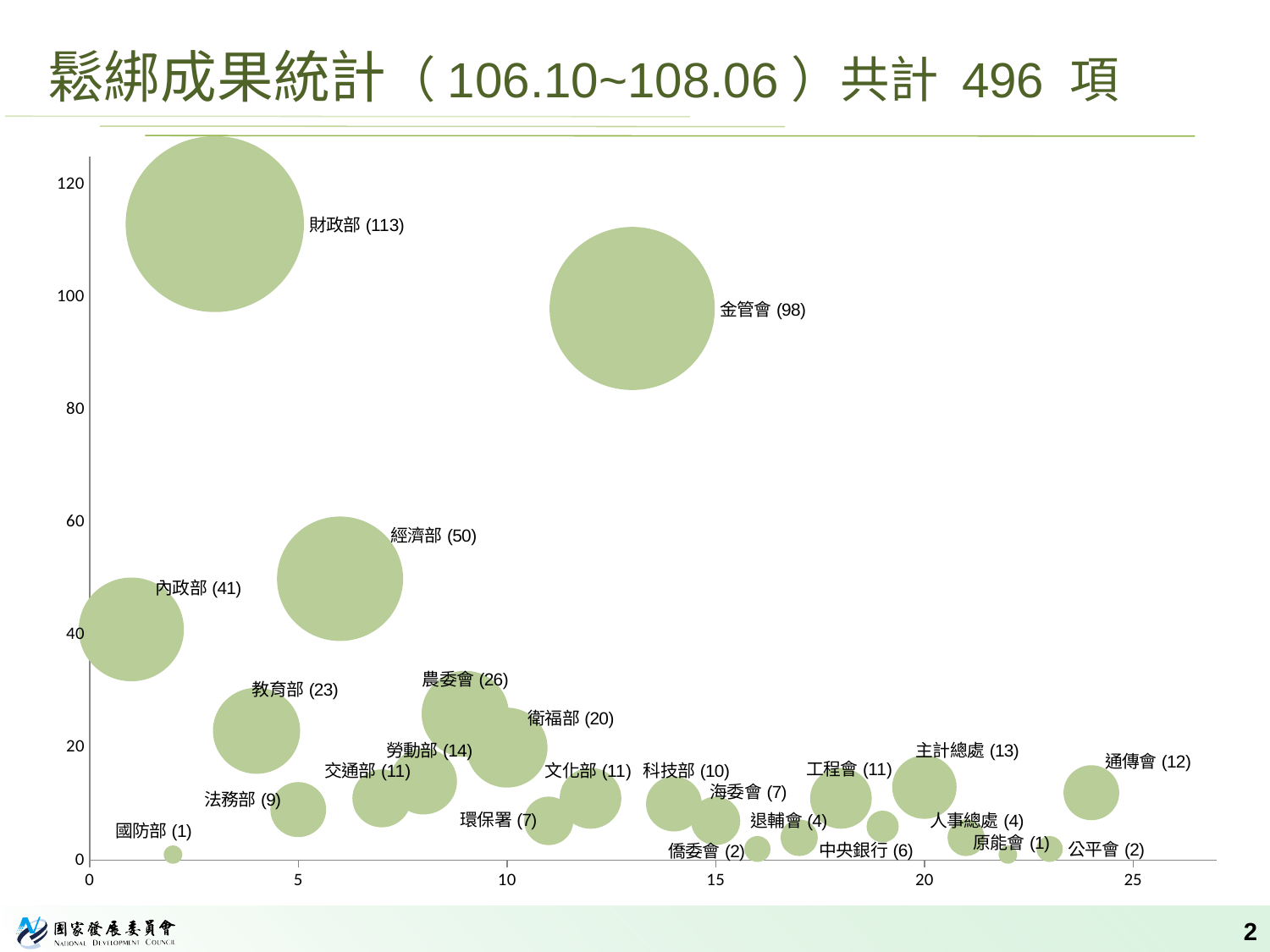

# 鬆綁成果統計（106.10~108.06）共計 496 項

### Chart

| Category | 件數 |
|---|---|